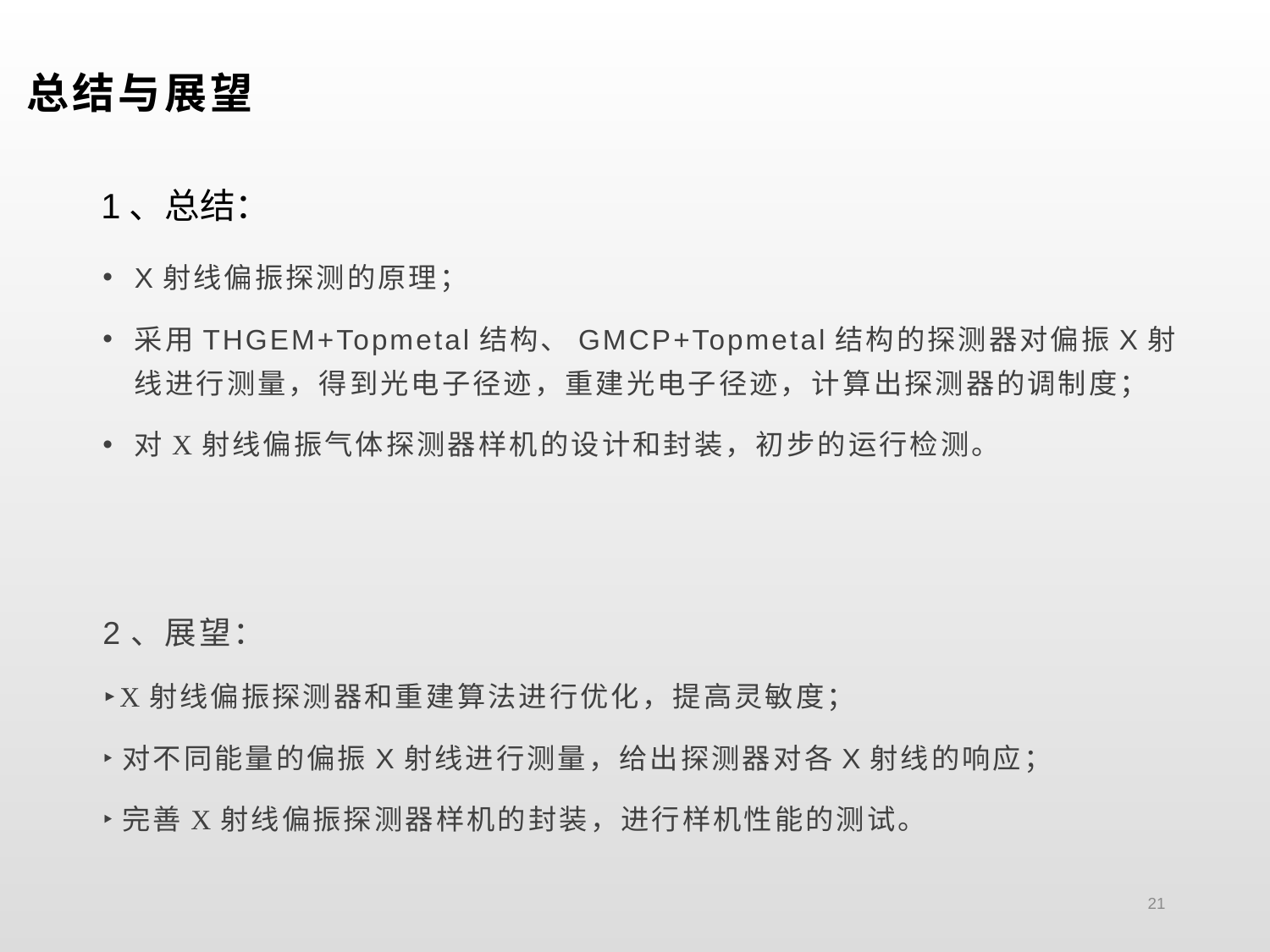

# 总结与展望
1、总结：
X射线偏振探测的原理；
采用THGEM+Topmetal结构、GMCP+Topmetal结构的探测器对偏振X射线进行测量，得到光电子径迹，重建光电子径迹，计算出探测器的调制度；
对X射线偏振气体探测器样机的设计和封装，初步的运行检测。

2、展望：
‣X射线偏振探测器和重建算法进行优化，提高灵敏度；
‣对不同能量的偏振X射线进行测量，给出探测器对各X射线的响应；
‣完善X射线偏振探测器样机的封装，进行样机性能的测试。

21